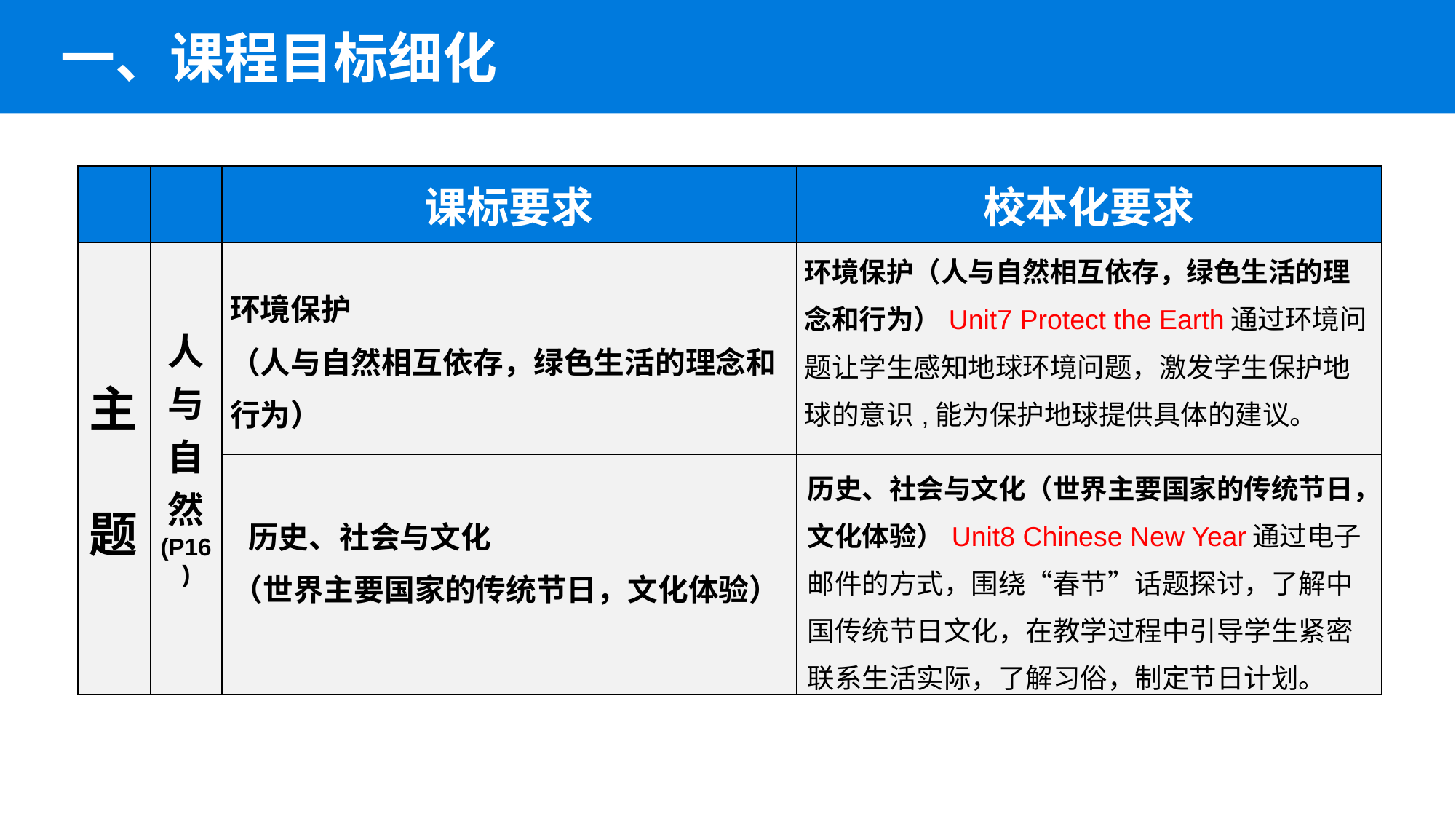

一、课程目标细化
|  |  | 课标要求 | 校本化要求 |
| --- | --- | --- | --- |
| 主 题 | 人与自然 (P16) | 环境保护 （人与自然相互依存，绿色生活的理念和行为） | 环境保护（人与自然相互依存，绿色生活的理念和行为）Unit7 Protect the Earth通过环境问题让学生感知地球环境问题，激发学生保护地球的意识,能为保护地球提供具体的建议。 |
|  |  | 历史、社会与文化 （世界主要国家的传统节日，文化体验） | 历史、社会与文化（世界主要国家的传统节日，文化体验）Unit8 Chinese New Year通过电子邮件的方式，围绕“春节”话题探讨，了解中国传统节日文化，在教学过程中引导学生紧密联系生活实际，了解习俗，制定节日计划。 |
01
添加小标题
单击此处输入你的正文，文字是您思想的提炼，请尽量言简意赅的阐述观点。